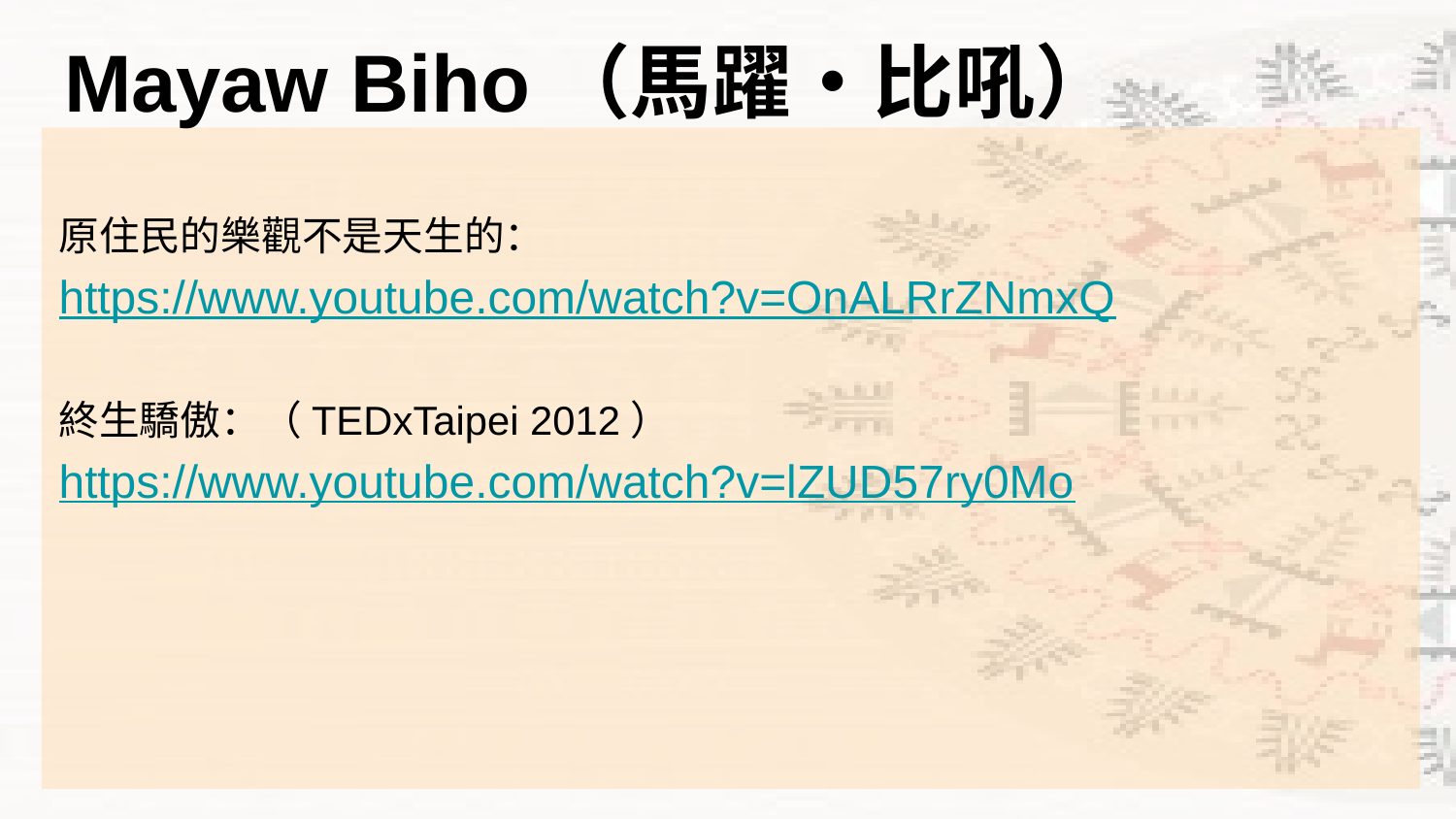

# Mayaw Biho（馬躍‧比吼）

原住民的樂觀不是天生的：
https://www.youtube.com/watch?v=OnALRrZNmxQ

終生驕傲：（TEDxTaipei 2012）
https://www.youtube.com/watch?v=lZUD57ry0Mo